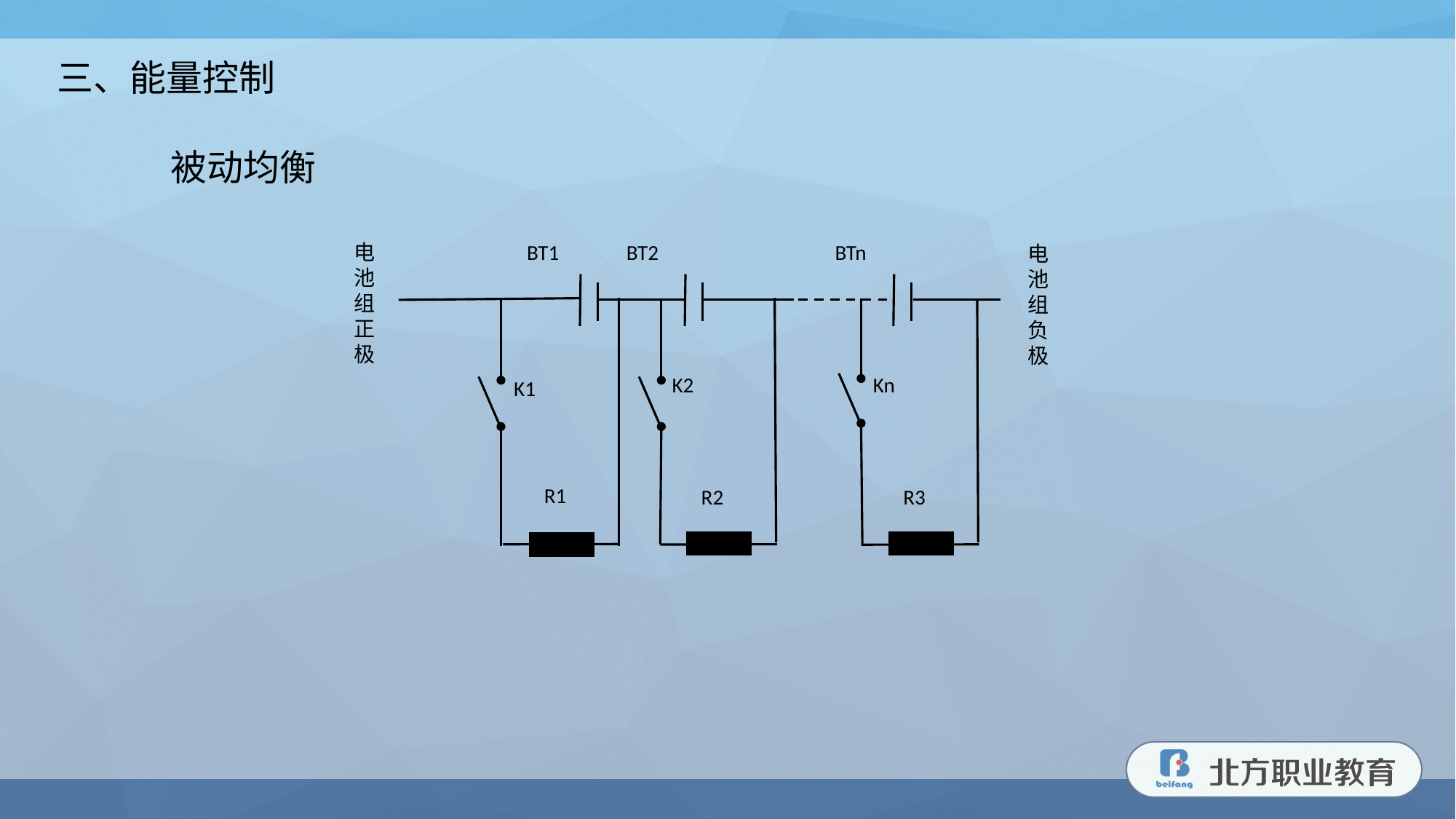

三、能量控制
被动均衡
电
池
组
正
极
BT1
BT2
BTn
电
池
组
负
极
K2
Kn
K1
R1
R2
R3